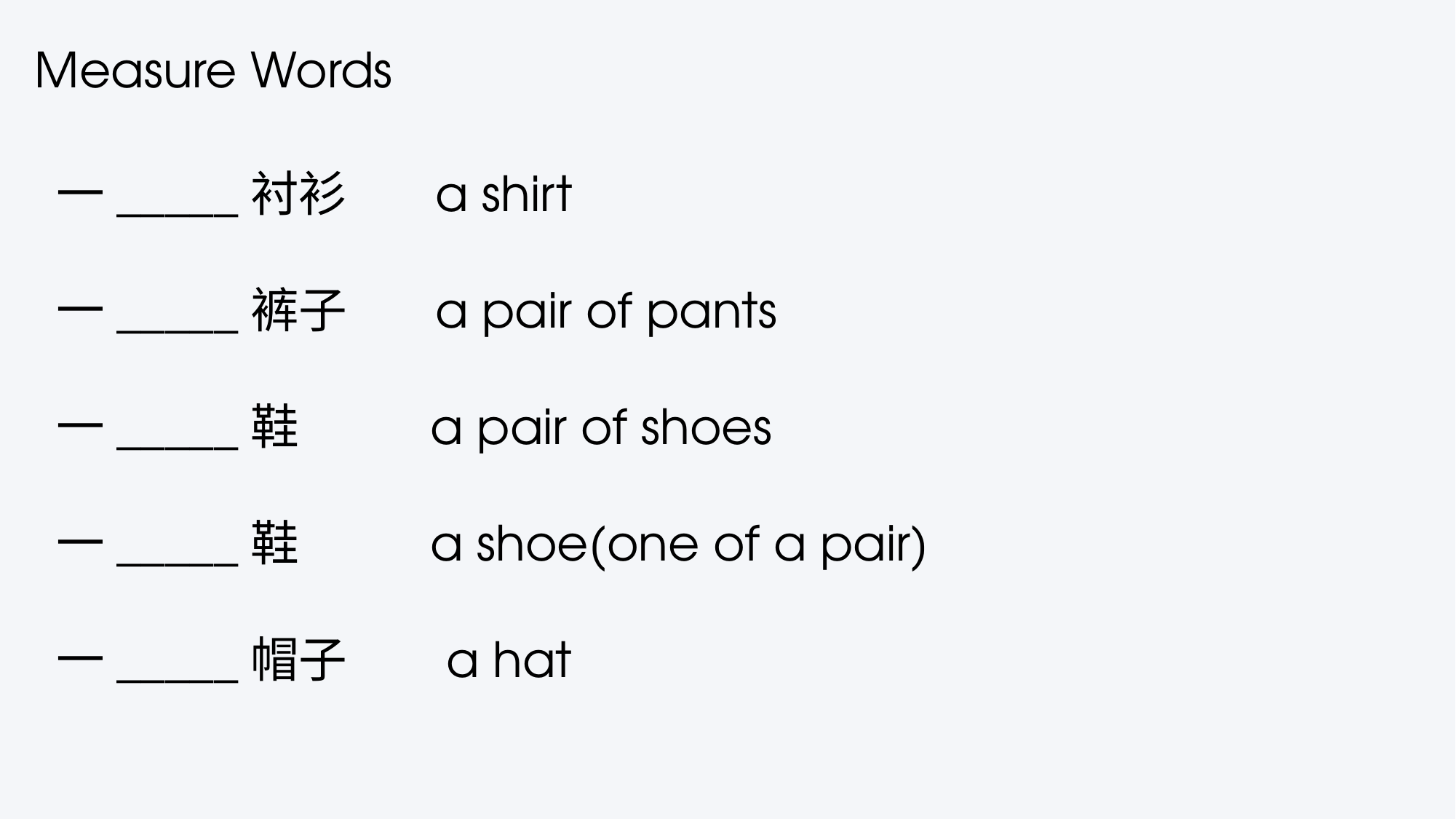

Measure Words
一_____衬衫       a shirt

一_____裤子       a pair of pants

一_____鞋           a pair of shoes

一_____鞋           a shoe(one of a pair)

一_____帽子        a hat